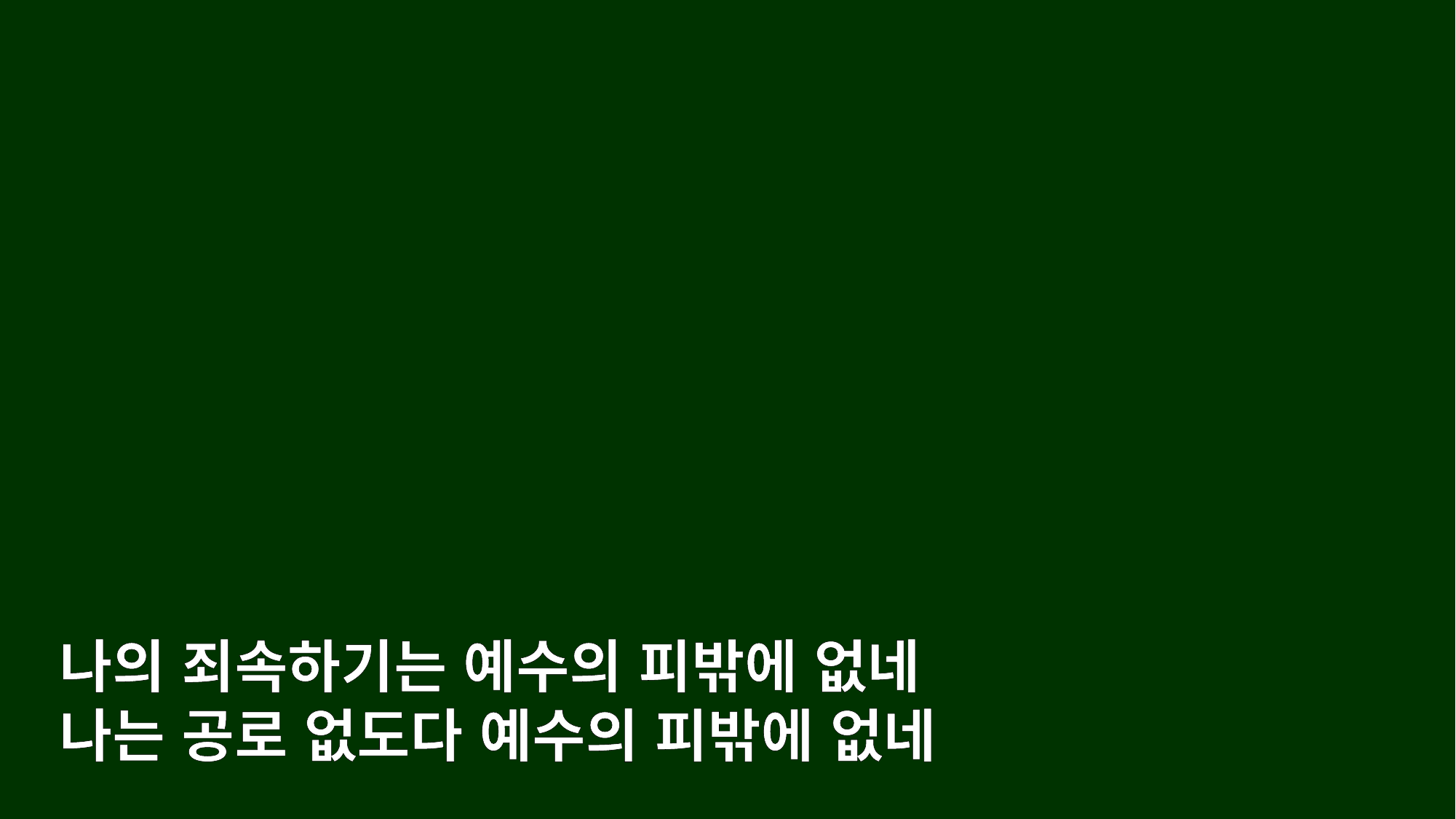

나의 죄속하기는 예수의 피밖에 없네
나는 공로 없도다 예수의 피밖에 없네